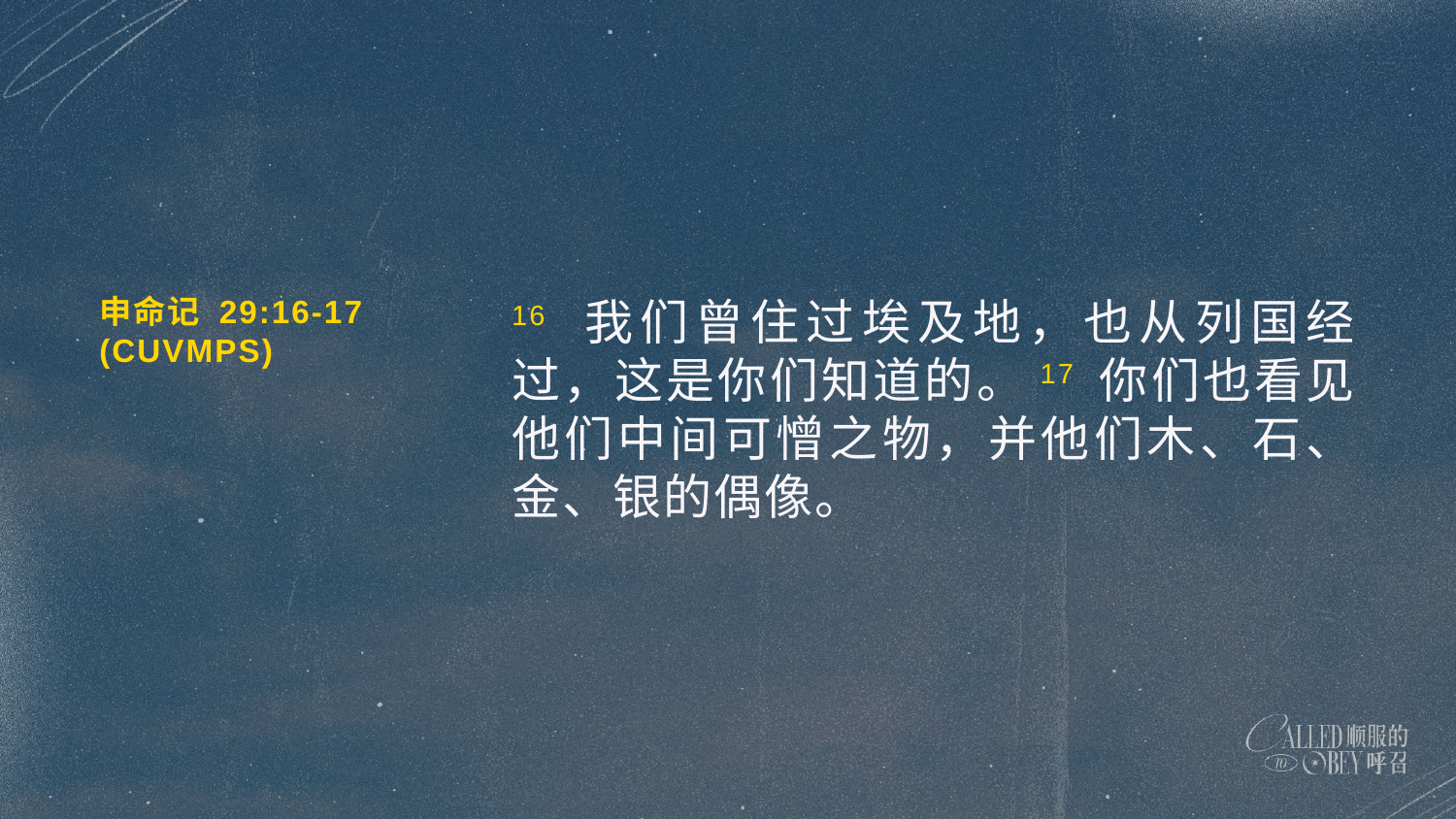

申命记 29:16-17 (CUVMPS)
16 我们曾住过埃及地，也从列国经过，这是你们知道的。17 你们也看见他们中间可憎之物，并他们木、石、金、银的偶像。